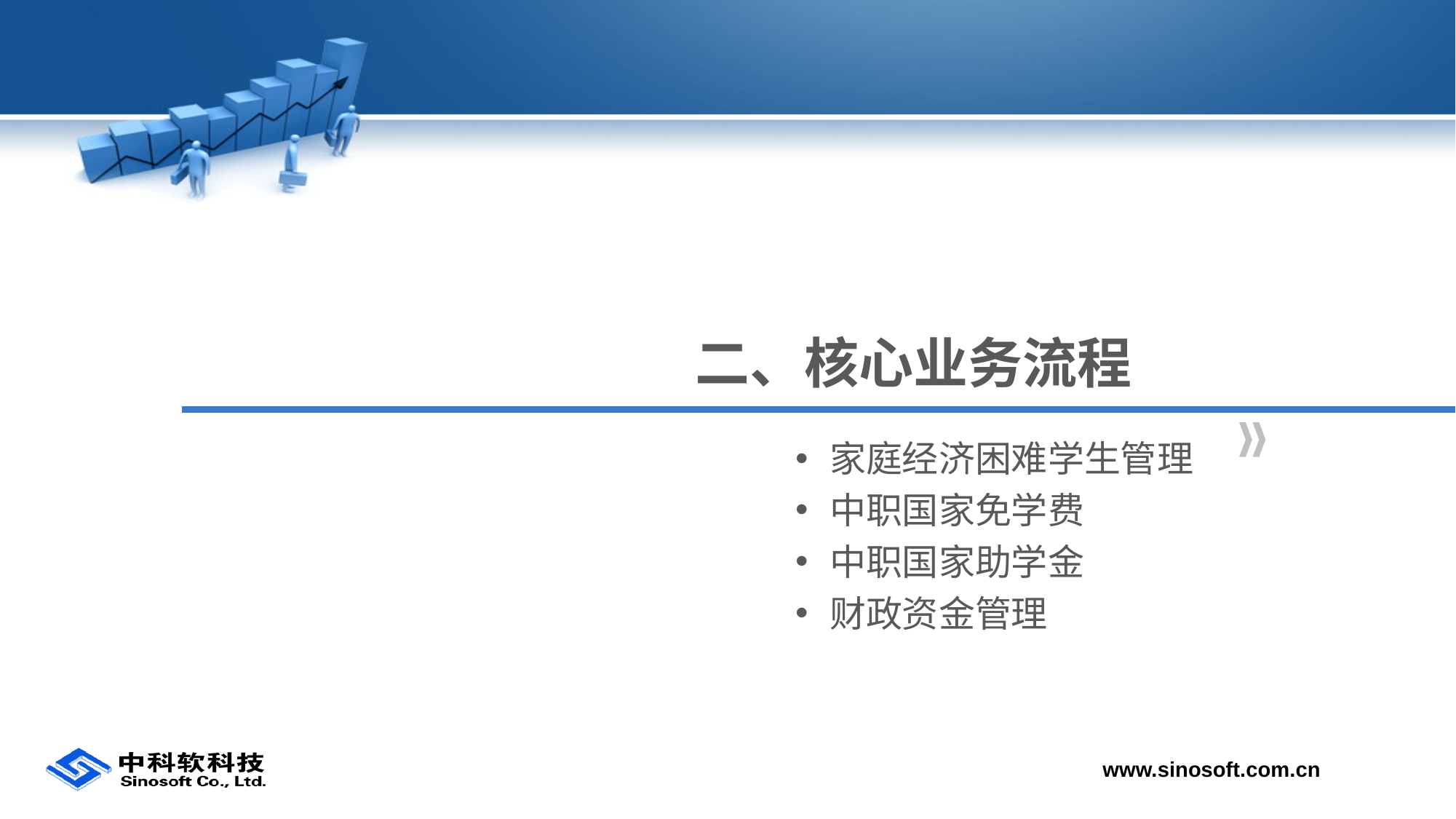

二、核心业务流程

家庭经济困难学生管理
中职国家免学费
中职国家助学金
财政资金管理